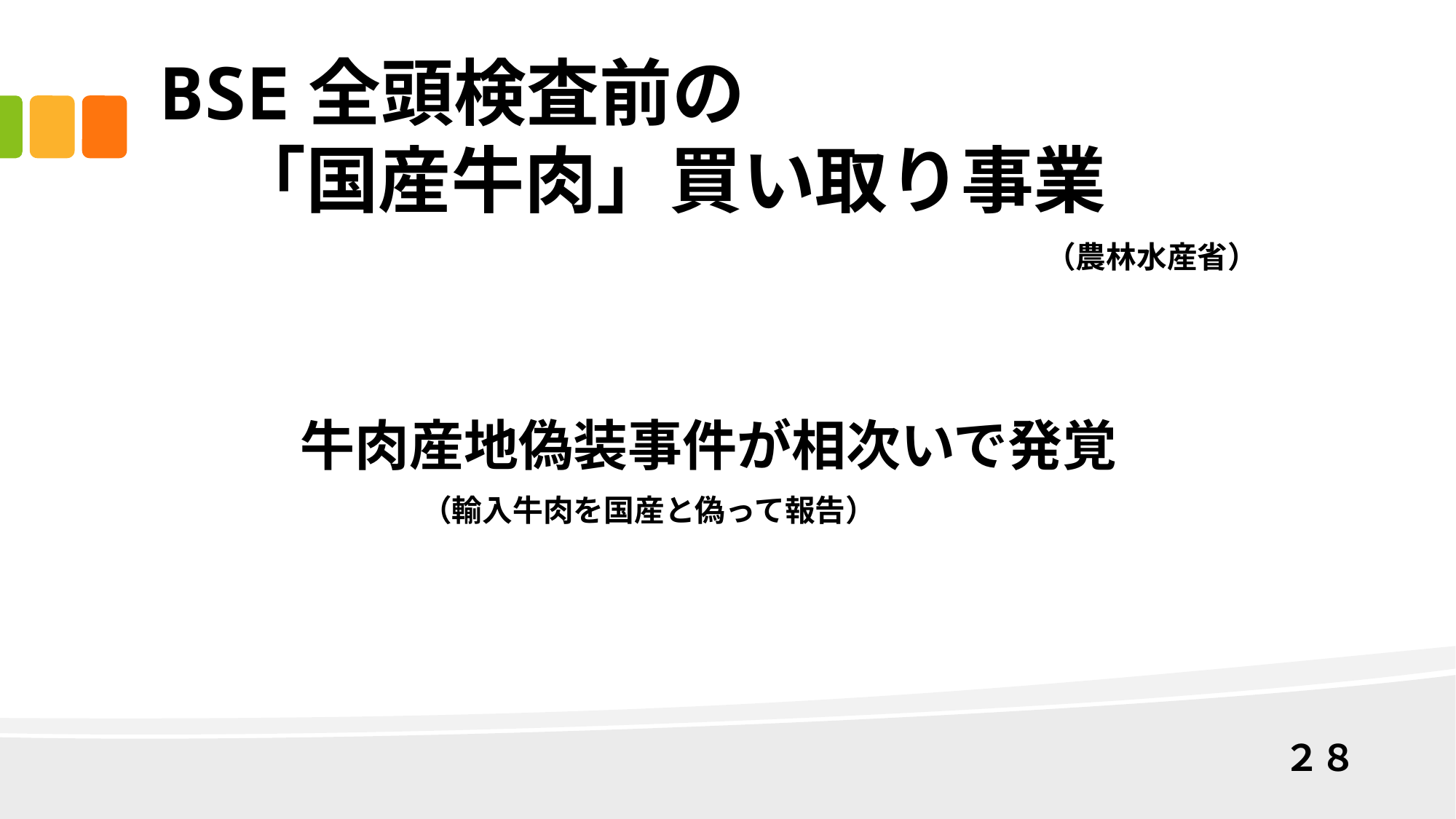

# BSE全頭検査前の 　「国産牛肉」買い取り事業
（農林水産省）

牛肉産地偽装事件が相次いで発覚
　　　　（輸入牛肉を国産と偽って報告）

２８